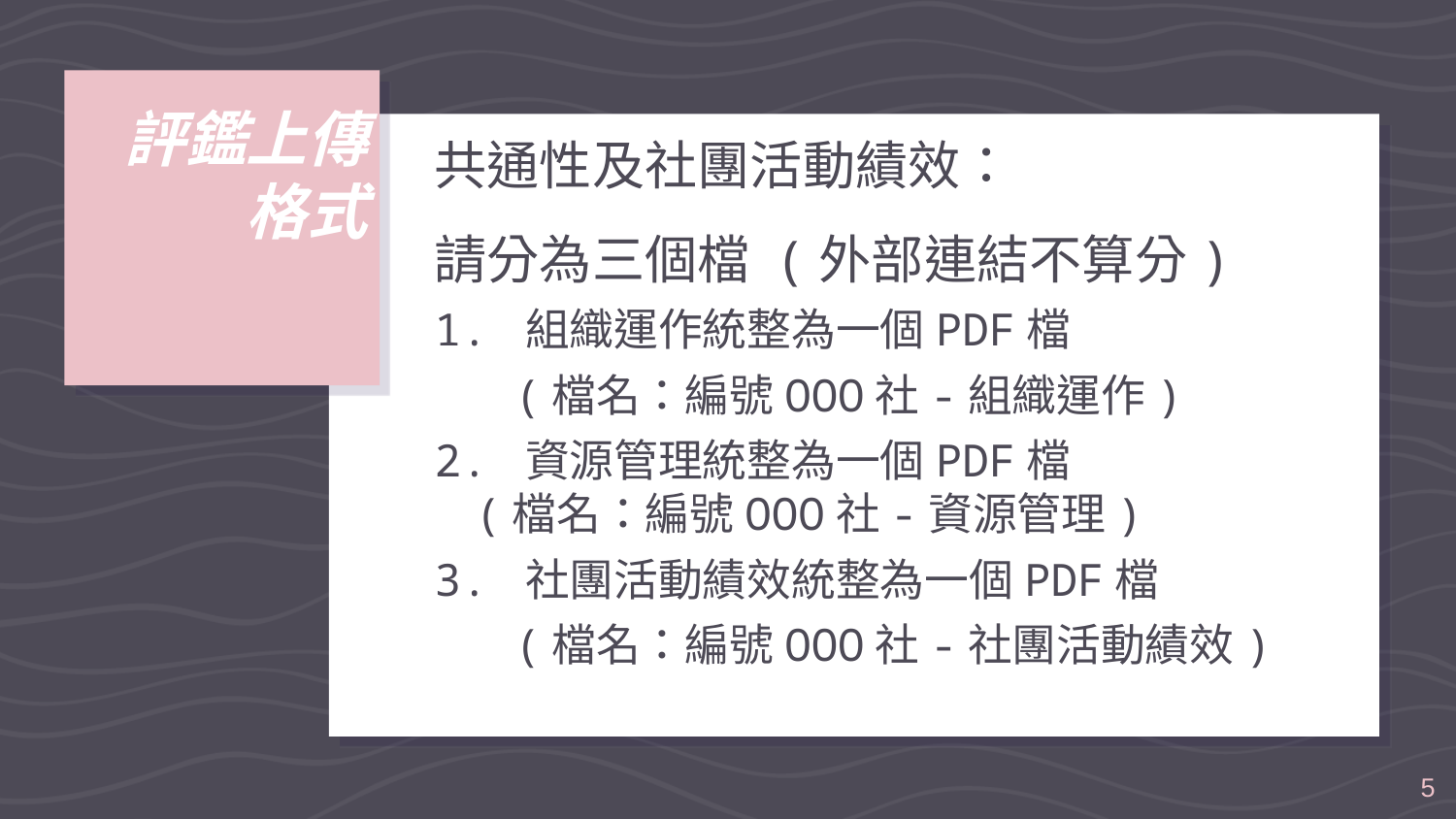

# 評鑑上傳格式
共通性及社團活動績效：
請分為三個檔 (外部連結不算分)
1. 組織運作統整為一個PDF檔
   (檔名：編號OOO社-組織運作)
2. 資源管理統整為一個PDF檔
   (檔名：編號OOO社-資源管理)
3. 社團活動績效統整為一個PDF檔
   (檔名：編號OOO社-社團活動績效)
5